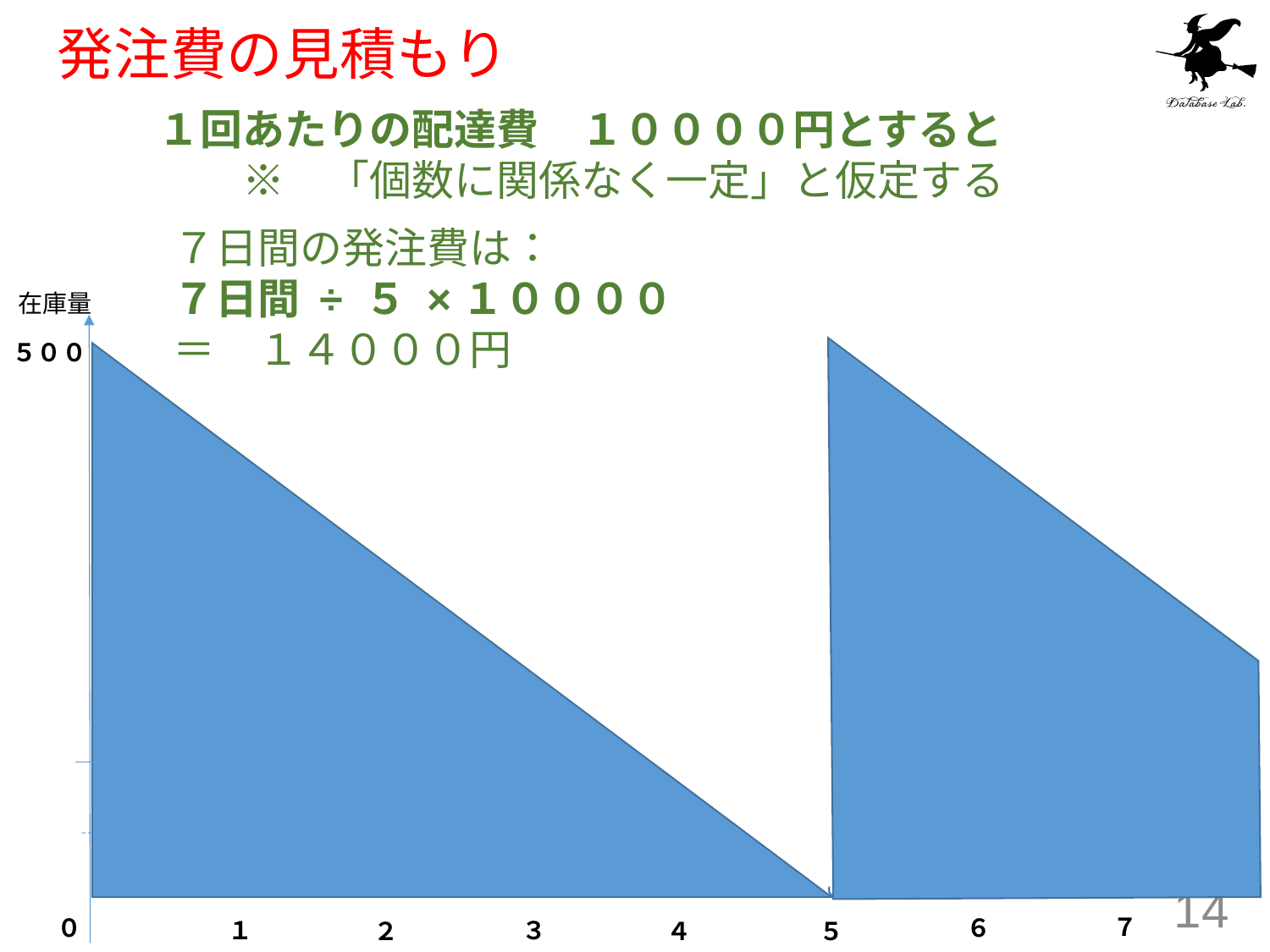

# 発注費の見積もり
　１回あたりの配達費　１００００円とすると
　　　※　「個数に関係なく一定」と仮定する
７日間の発注費は：
７日間 ÷ ５ ×１００００
＝　１４０００円
在庫量
５００

14

７
０
６
３
１
２
４
５